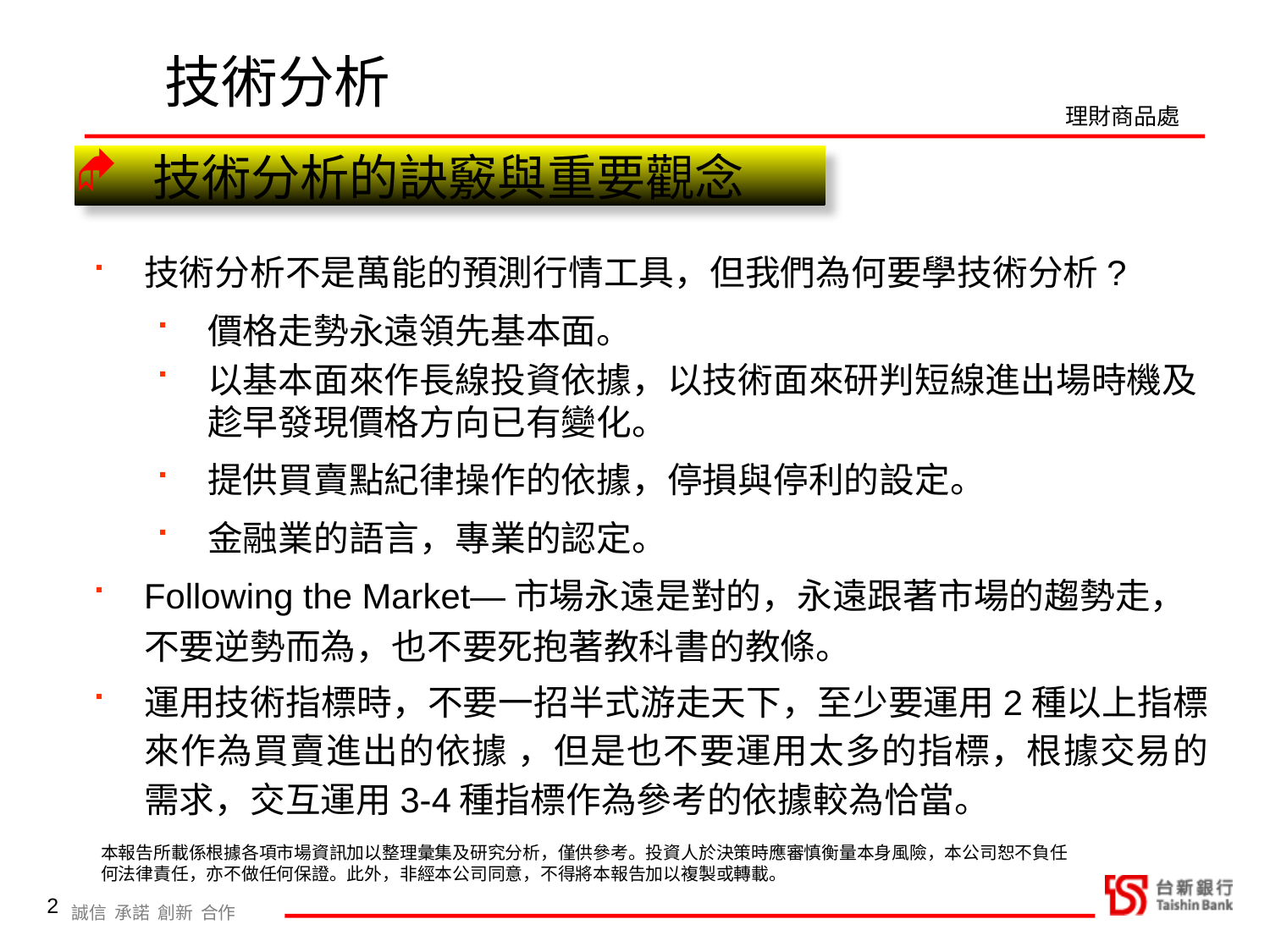

技術分析
技術分析的訣竅與重要觀念
技術分析不是萬能的預測行情工具，但我們為何要學技術分析?
價格走勢永遠領先基本面。
以基本面來作長線投資依據，以技術面來研判短線進出場時機及趁早發現價格方向已有變化。
提供買賣點紀律操作的依據，停損與停利的設定。
金融業的語言，專業的認定。
Following the Market—市場永遠是對的，永遠跟著市場的趨勢走，不要逆勢而為，也不要死抱著教科書的教條。
運用技術指標時，不要一招半式游走天下，至少要運用2種以上指標來作為買賣進出的依據 ，但是也不要運用太多的指標，根據交易的需求，交互運用3-4種指標作為參考的依據較為恰當。
2